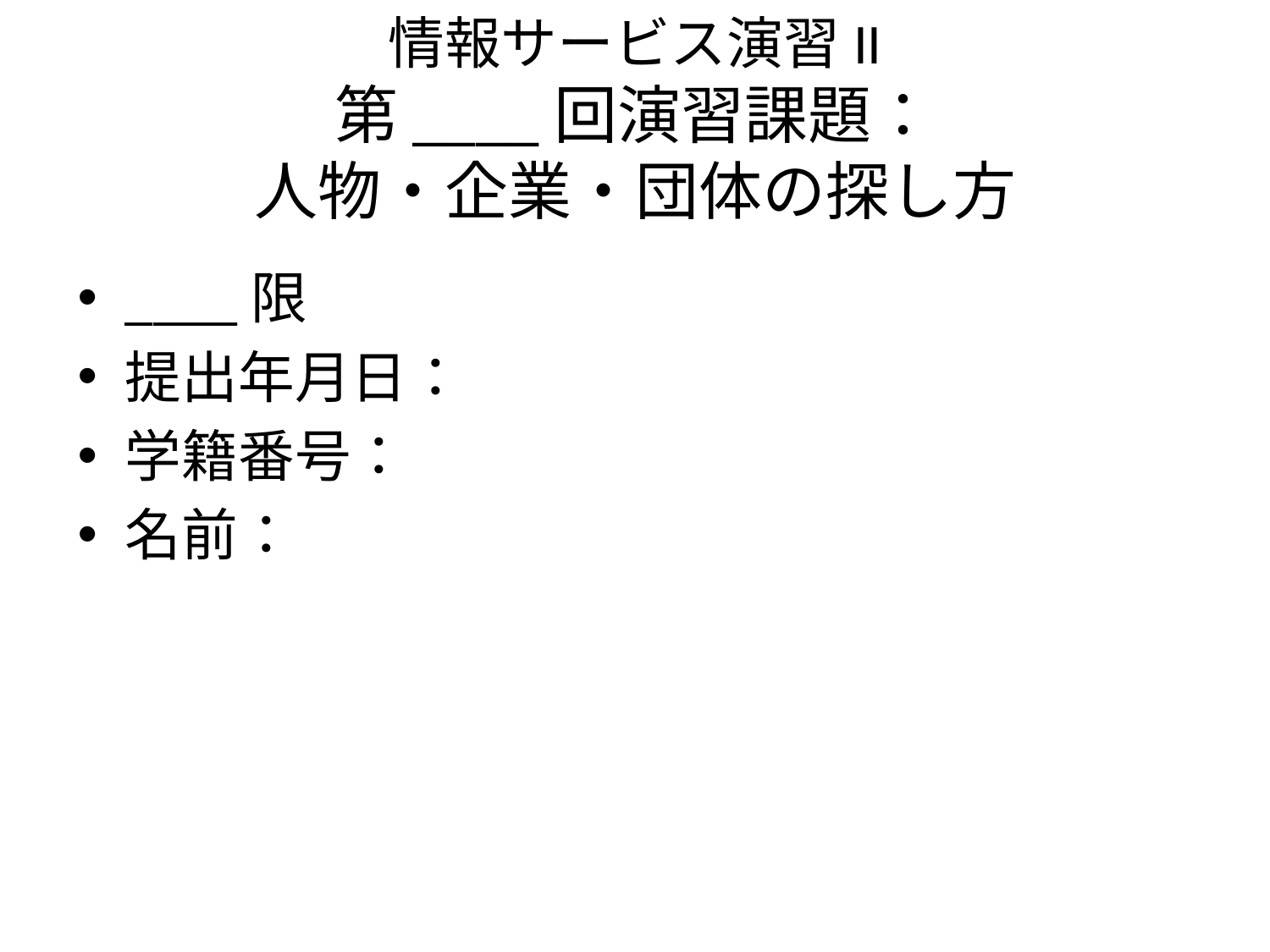

# 情報サービス演習II 第____回演習課題： 人物・企業・団体の探し方
____限
提出年月日：
学籍番号：
名前：